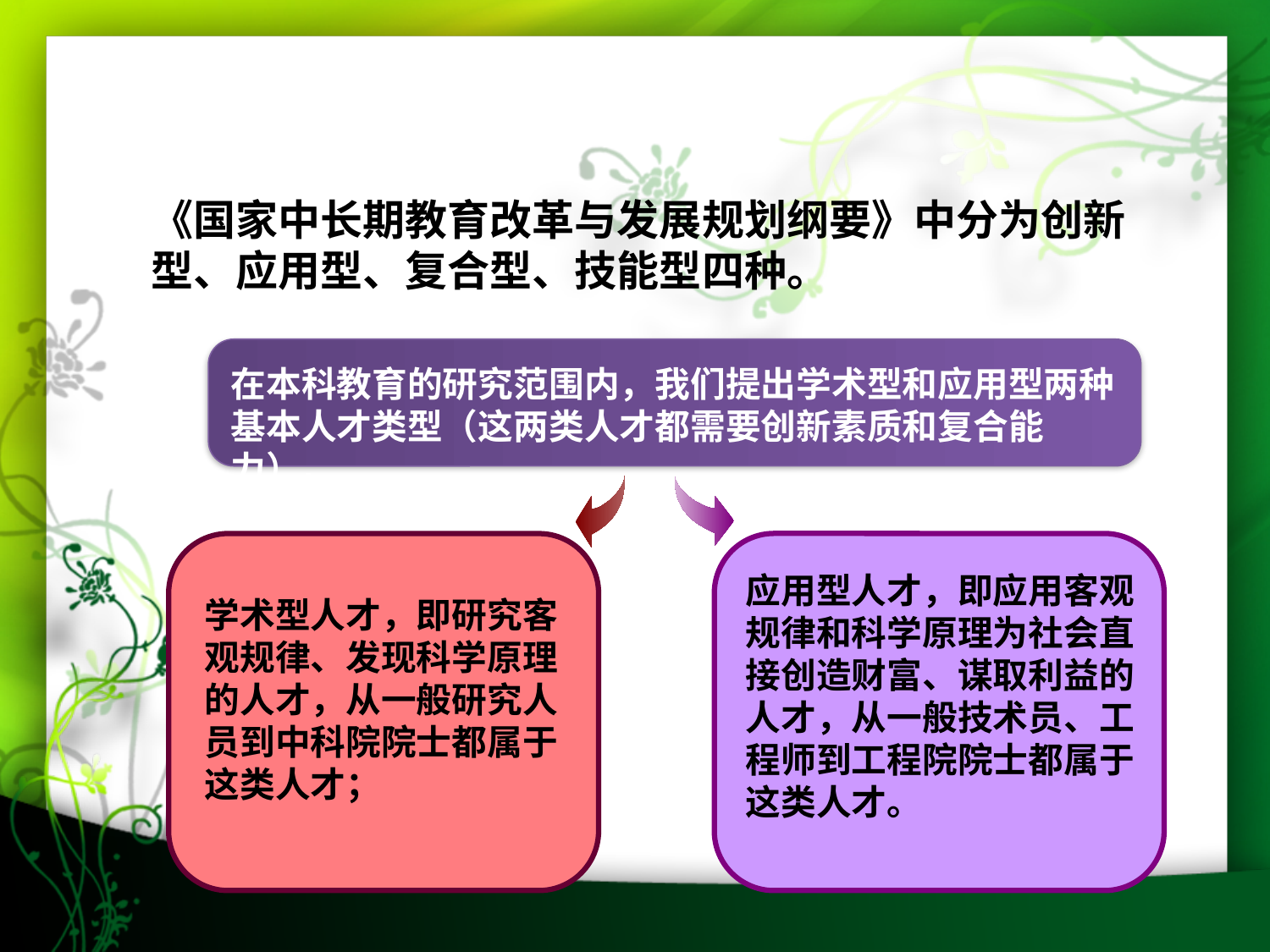

《国家中长期教育改革与发展规划纲要》中分为创新型、应用型、复合型、技能型四种。

在本科教育的研究范围内，我们提出学术型和应用型两种基本人才类型（这两类人才都需要创新素质和复合能力）。

应用型人才，即应用客观规律和科学原理为社会直接创造财富、谋取利益的人才，从一般技术员、工程师到工程院院士都属于这类人才。

学术型人才，即研究客观规律、发现科学原理的人才，从一般研究人员到中科院院士都属于这类人才；